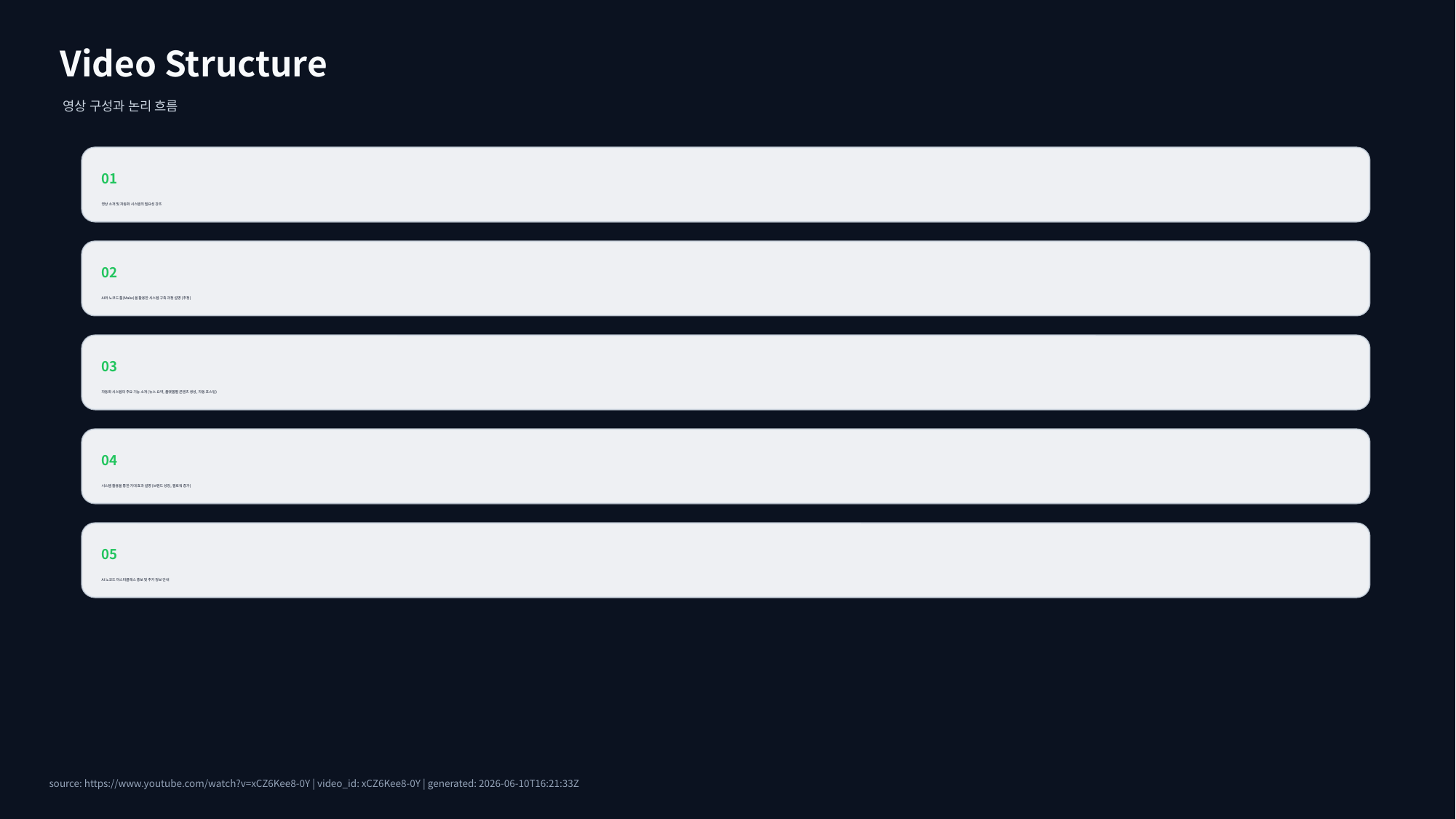

Video Structure
영상 구성과 논리 흐름

01
영상 소개 및 자동화 시스템의 필요성 강조

02
AI와 노코드 툴(Make)을 활용한 시스템 구축 과정 설명 (추정)

03
자동화 시스템의 주요 기능 소개 (뉴스 요약, 플랫폼별 콘텐츠 생성, 자동 포스팅)

04
시스템 활용을 통한 기대 효과 설명 (브랜드 성장, 팔로워 증가)

05
AI 노코드 마스터클래스 홍보 및 추가 정보 안내
source: https://www.youtube.com/watch?v=xCZ6Kee8-0Y | video_id: xCZ6Kee8-0Y | generated: 2026-06-10T16:21:33Z